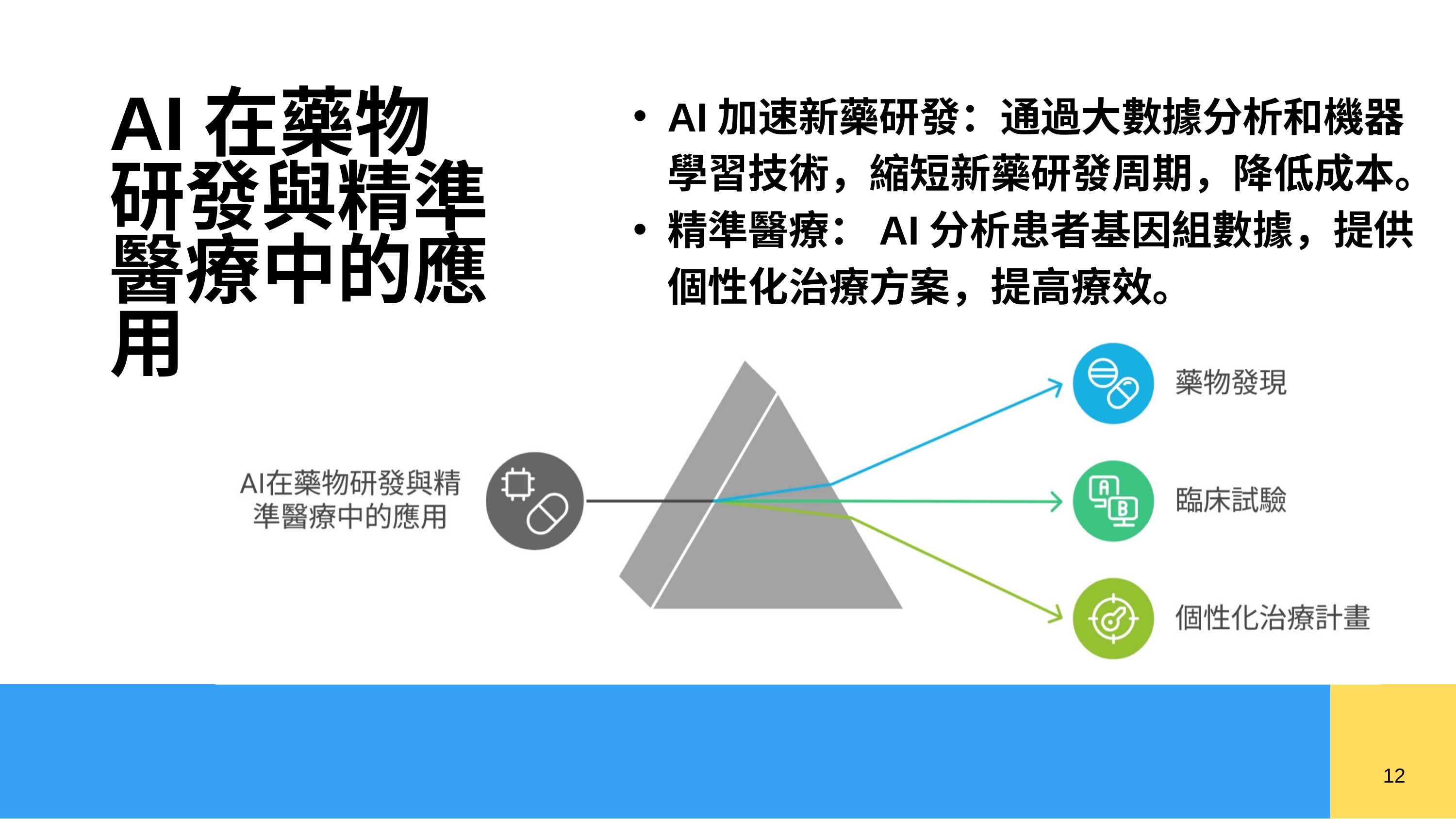

AI加速新藥研發：通過大數據分析和機器學習技術，縮短新藥研發周期，降低成本。
精準醫療：AI分析患者基因組數據，提供個性化治療方案，提高療效。
AI在藥物研發與精準醫療中的應用

12